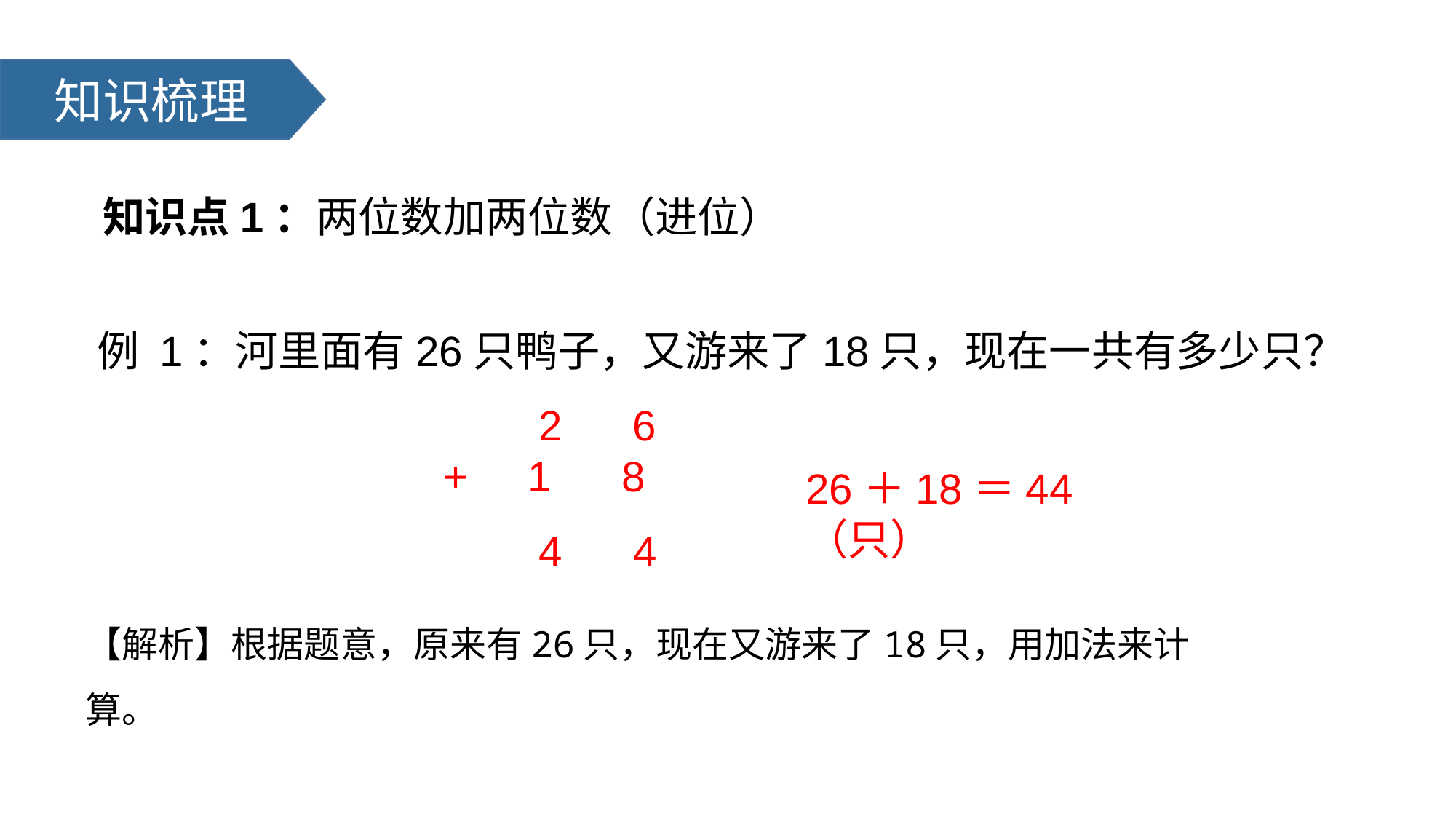

知识梳理
知识点1：两位数加两位数（进位）
例 1：河里面有26只鸭子，又游来了18只，现在一共有多少只？
            2      6
    +     1      8
26＋18＝44（只）
       4      4
【解析】根据题意，原来有26只，现在又游来了18只，用加法来计算。